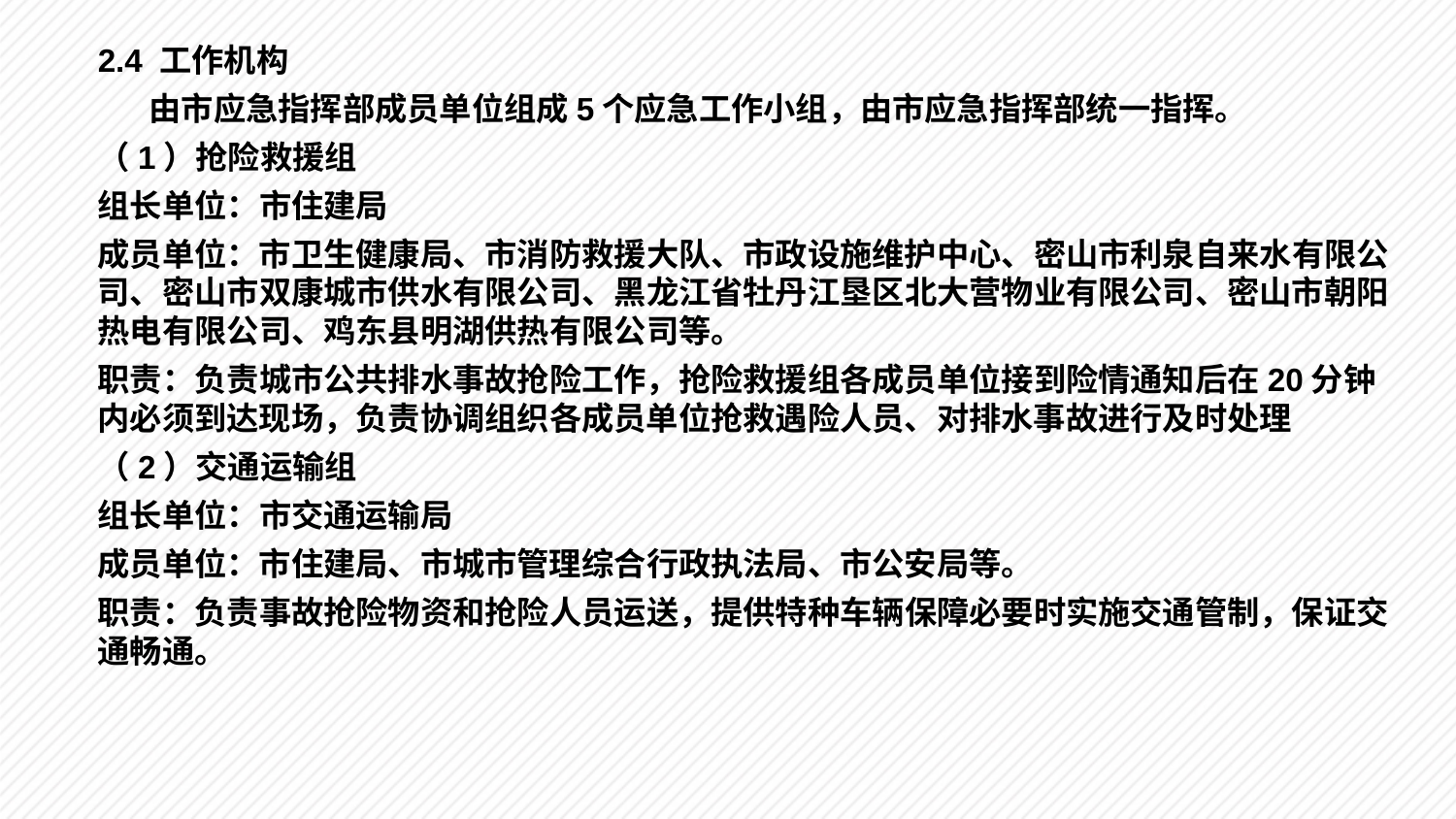

2.4 工作机构
      由市应急指挥部成员单位组成5个应急工作小组，由市应急指挥部统一指挥。
（1）抢险救援组
组长单位：市住建局
成员单位：市卫生健康局、市消防救援大队、市政设施维护中心、密山市利泉自来水有限公司、密山市双康城市供水有限公司、黑龙江省牡丹江垦区北大营物业有限公司、密山市朝阳热电有限公司、鸡东县明湖供热有限公司等。
职责：负责城市公共排水事故抢险工作，抢险救援组各成员单位接到险情通知后在20分钟内必须到达现场，负责协调组织各成员单位抢救遇险人员、对排水事故进行及时处理
（2）交通运输组
组长单位：市交通运输局
成员单位：市住建局、市城市管理综合行政执法局、市公安局等。
职责：负责事故抢险物资和抢险人员运送，提供特种车辆保障必要时实施交通管制，保证交通畅通。